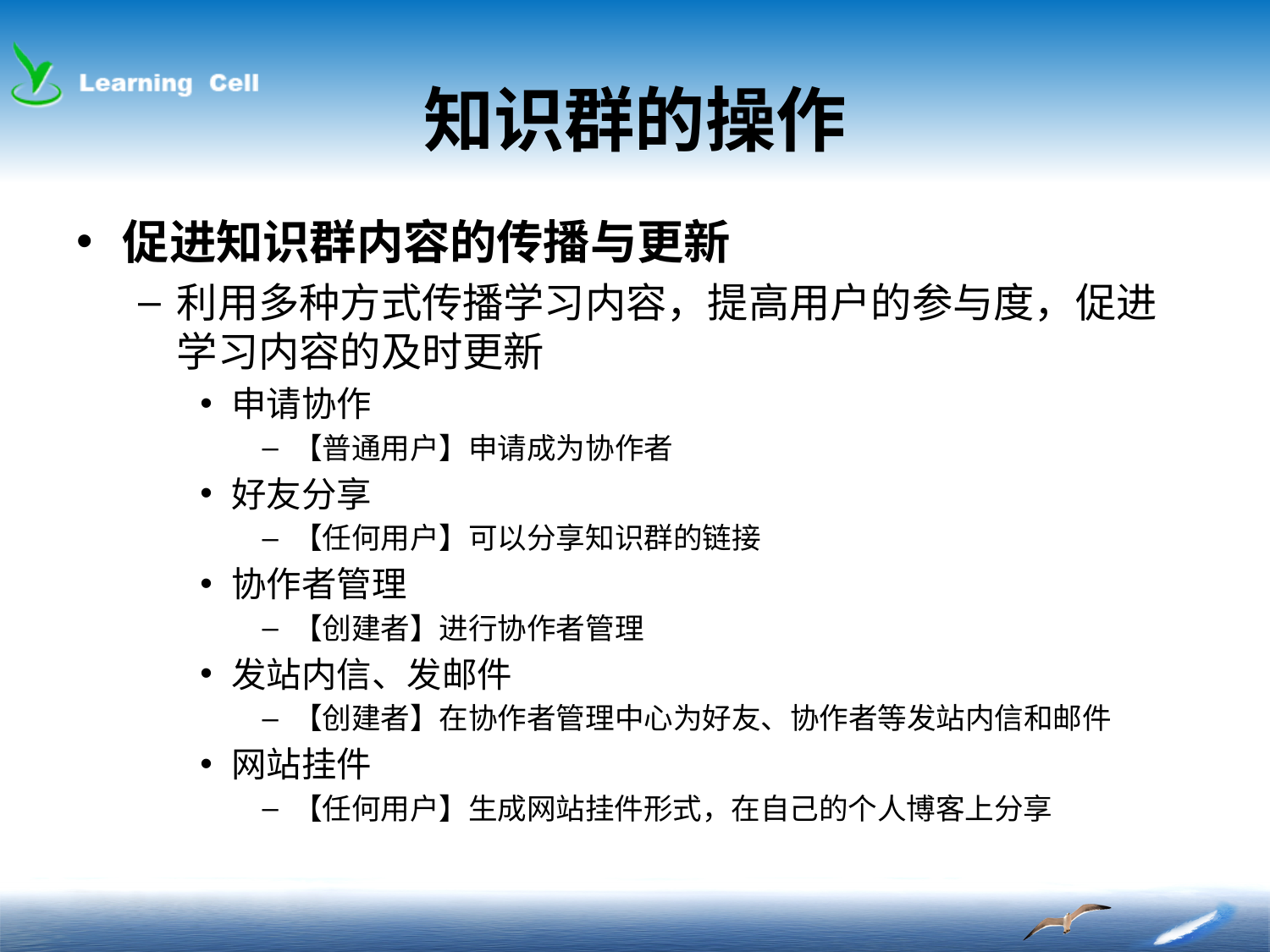

# 知识群的操作
促进知识群内容的传播与更新
利用多种方式传播学习内容，提高用户的参与度，促进学习内容的及时更新
申请协作
【普通用户】申请成为协作者
好友分享
【任何用户】可以分享知识群的链接
协作者管理
【创建者】进行协作者管理
发站内信、发邮件
【创建者】在协作者管理中心为好友、协作者等发站内信和邮件
网站挂件
【任何用户】生成网站挂件形式，在自己的个人博客上分享